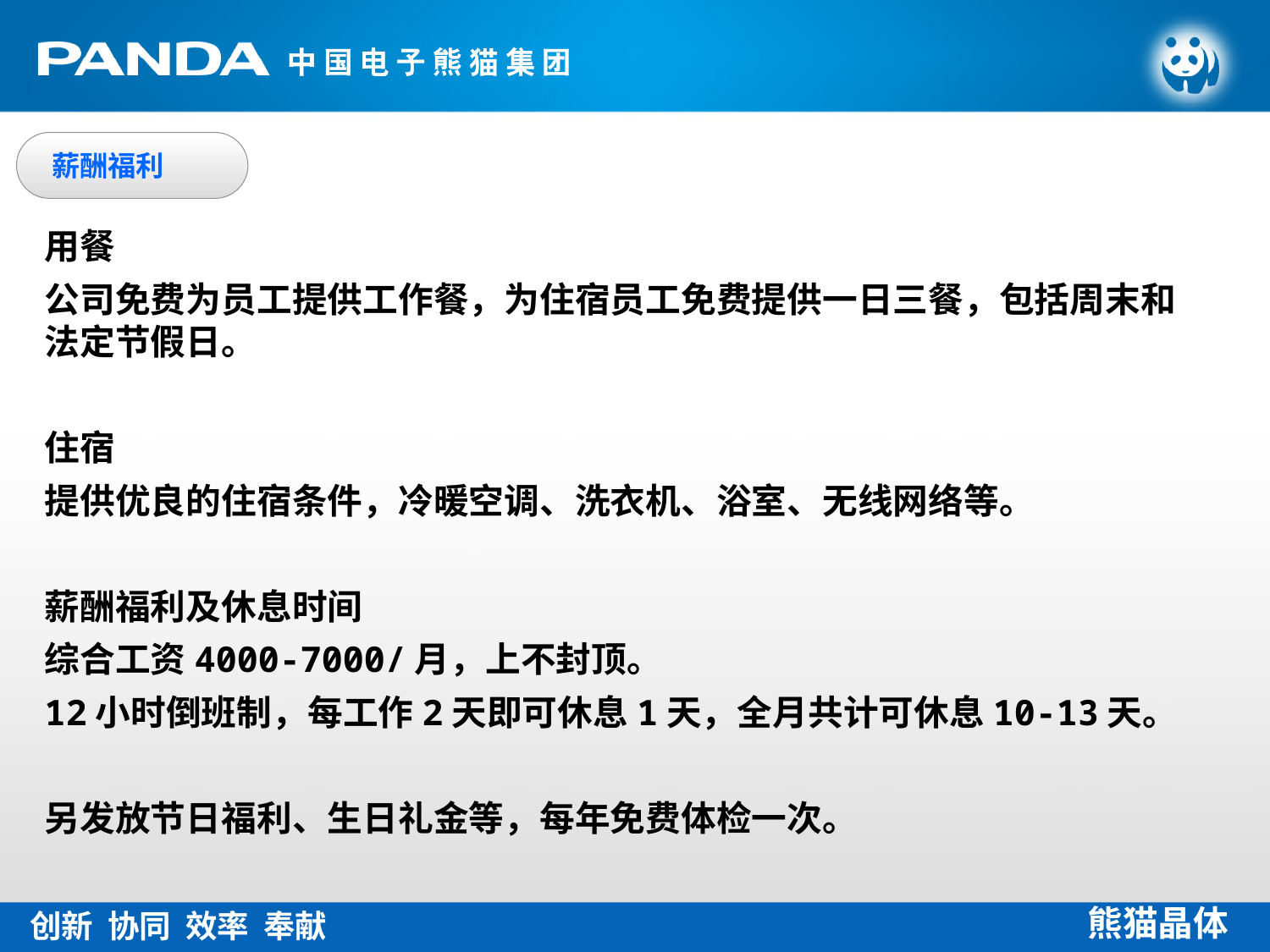

薪酬福利
用餐
公司免费为员工提供工作餐，为住宿员工免费提供一日三餐，包括周末和法定节假日。

住宿
提供优良的住宿条件，冷暖空调、洗衣机、浴室、无线网络等。

薪酬福利及休息时间
综合工资4000-7000/月，上不封顶。
12小时倒班制，每工作2天即可休息1天，全月共计可休息10-13天。

另发放节日福利、生日礼金等，每年免费体检一次。